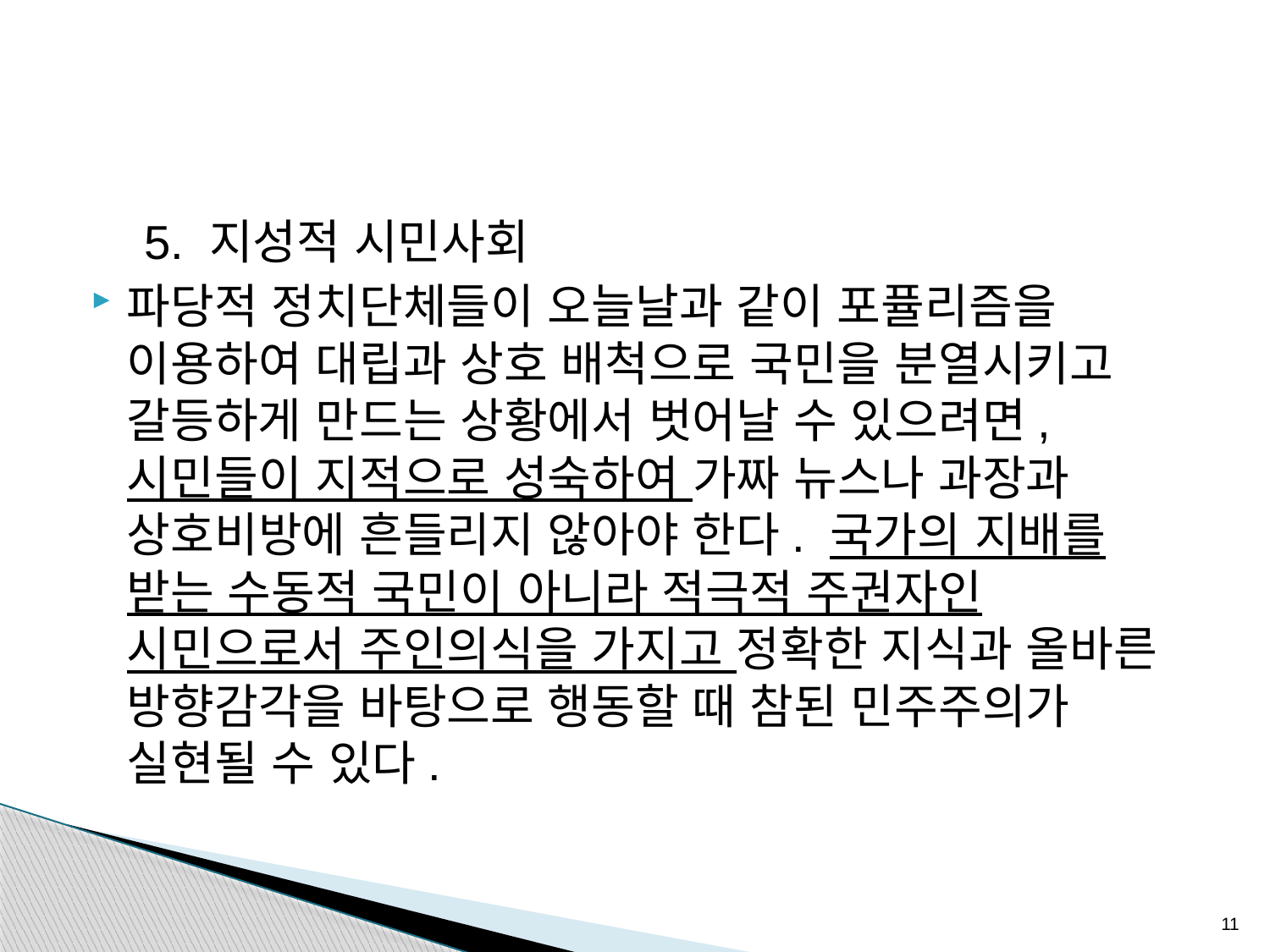

#
    5. 지성적 시민사회
파당적 정치단체들이 오늘날과 같이 포퓰리즘을 이용하여 대립과 상호 배척으로 국민을 분열시키고  갈등하게 만드는 상황에서 벗어날 수 있으려면, 시민들이 지적으로 성숙하여 가짜 뉴스나 과장과 상호비방에 흔들리지 않아야 한다. 국가의 지배를 받는 수동적 국민이 아니라 적극적 주권자인 시민으로서 주인의식을 가지고 정확한 지식과 올바른 방향감각을 바탕으로 행동할 때 참된 민주주의가 실현될 수 있다.

11